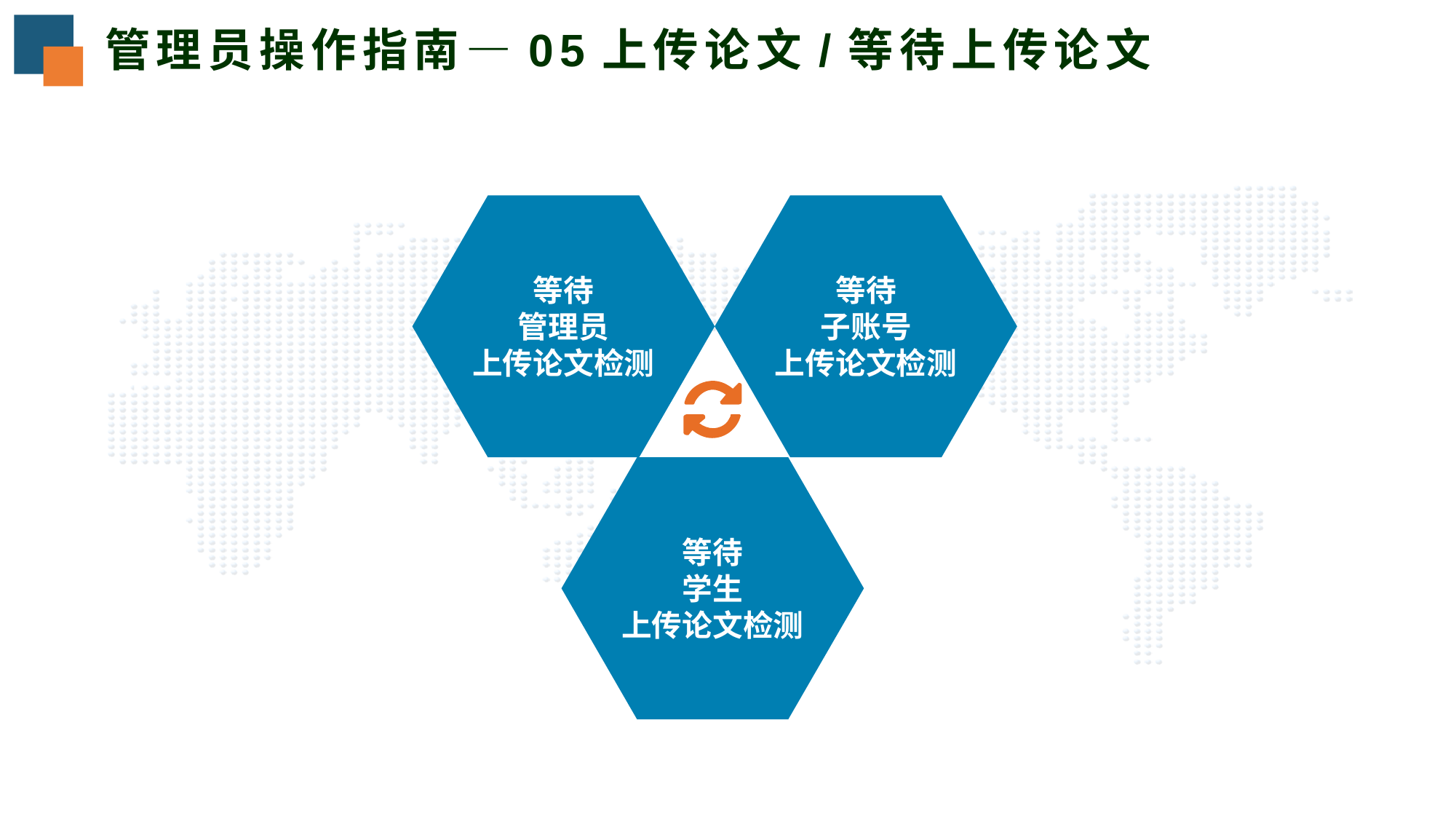

管理员操作指南—05上传论文/等待上传论文

等待
管理员
上传论文检测
等待
子账号
上传论文检测

等待
学生
上传论文检测